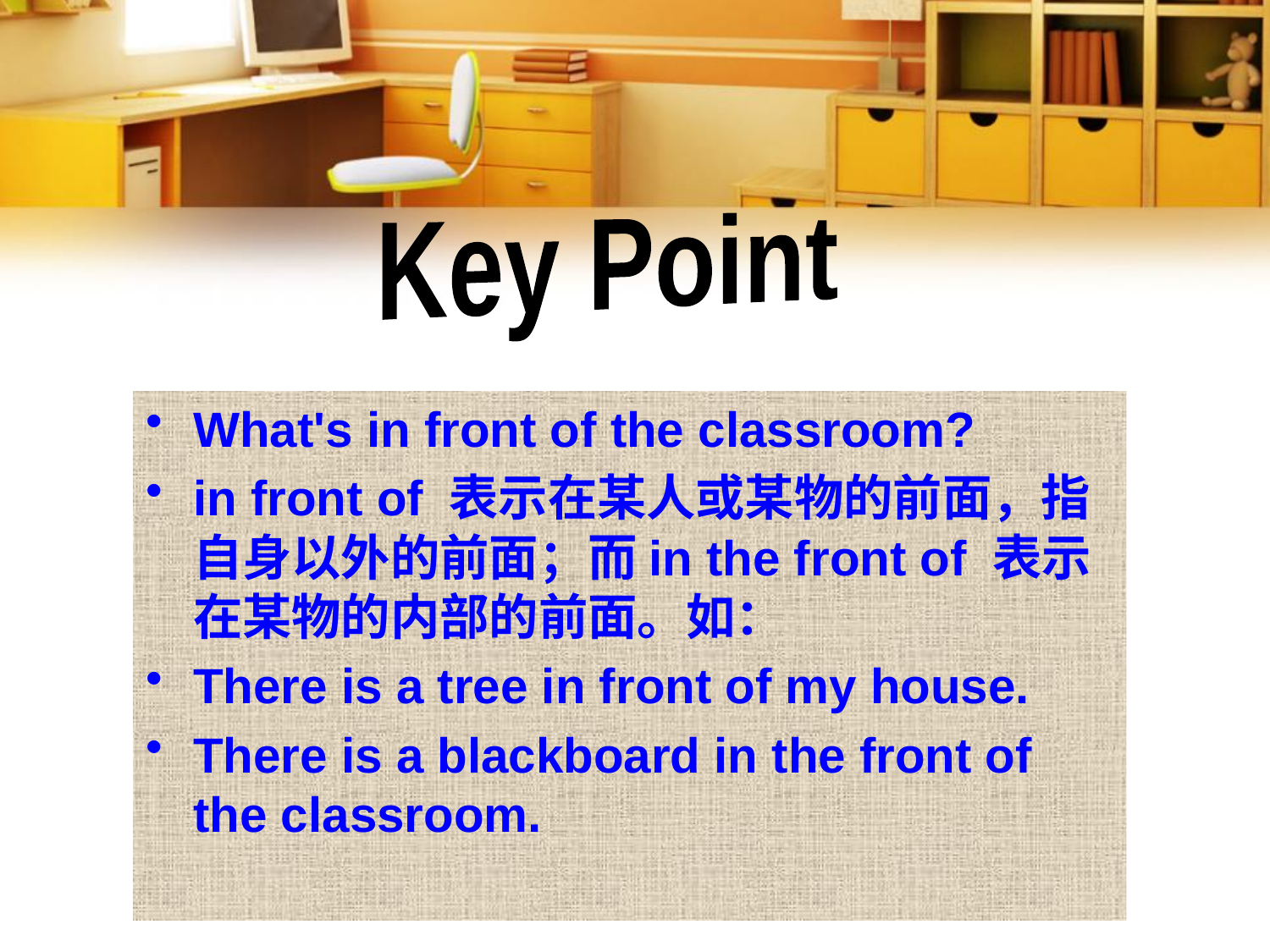

Key Point
What's in front of the classroom?
in front of 表示在某人或某物的前面，指自身以外的前面；而in the front of 表示在某物的内部的前面。如：
There is a tree in front of my house.
There is a blackboard in the front of the classroom.